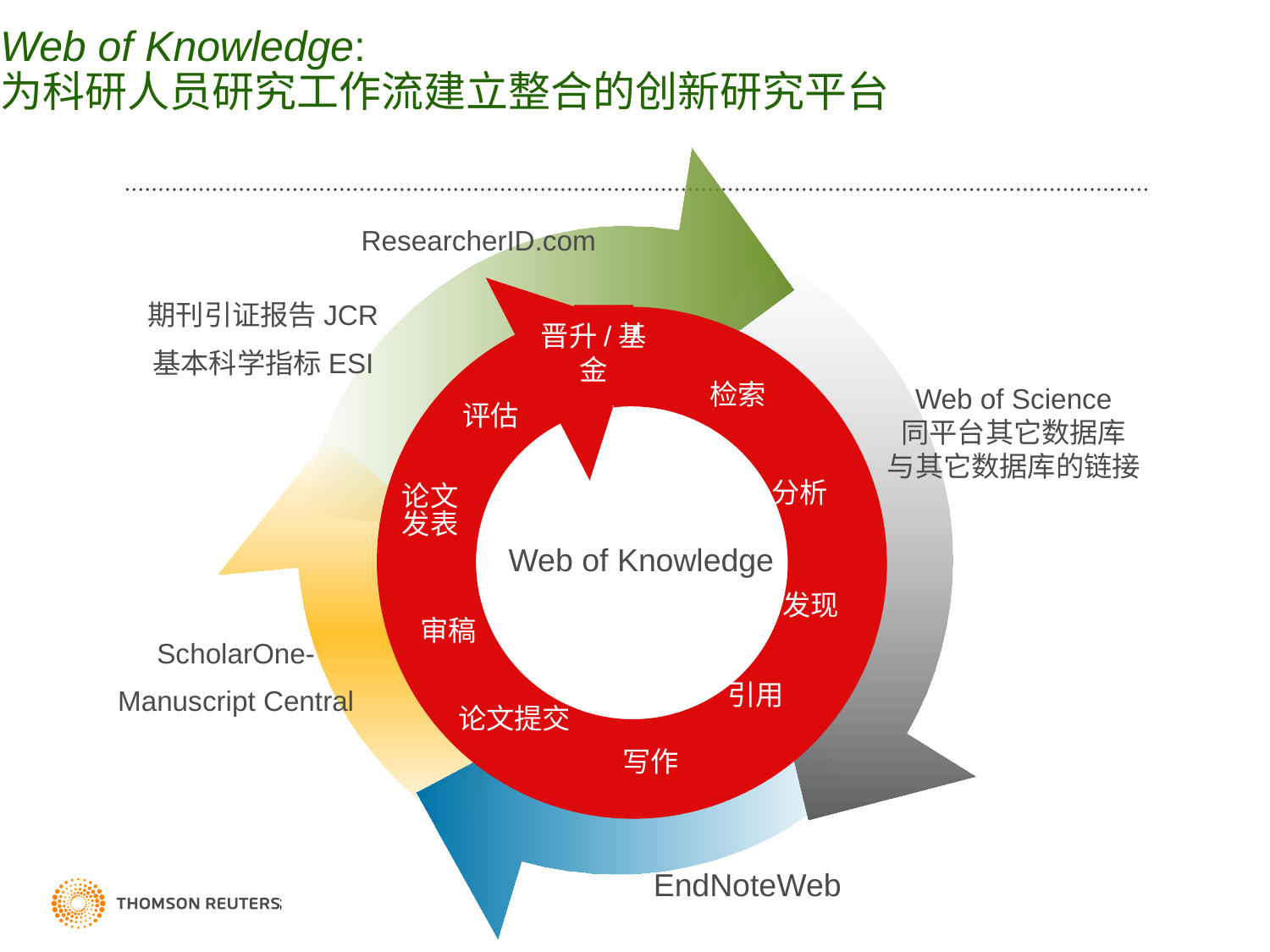

# Web of Knowledge: 为科研人员研究工作流建立整合的创新研究平台

ResearcherID.com

期刊引证报告JCR
基本科学指标ESI

晋升/基金
检索
评估
分析
论文
发表
 Web of Knowledge
发现
审稿
引用
论文提交
写作
Web of Science
同平台其它数据库
与其它数据库的链接
ScholarOne-
Manuscript Central
EndNoteWeb